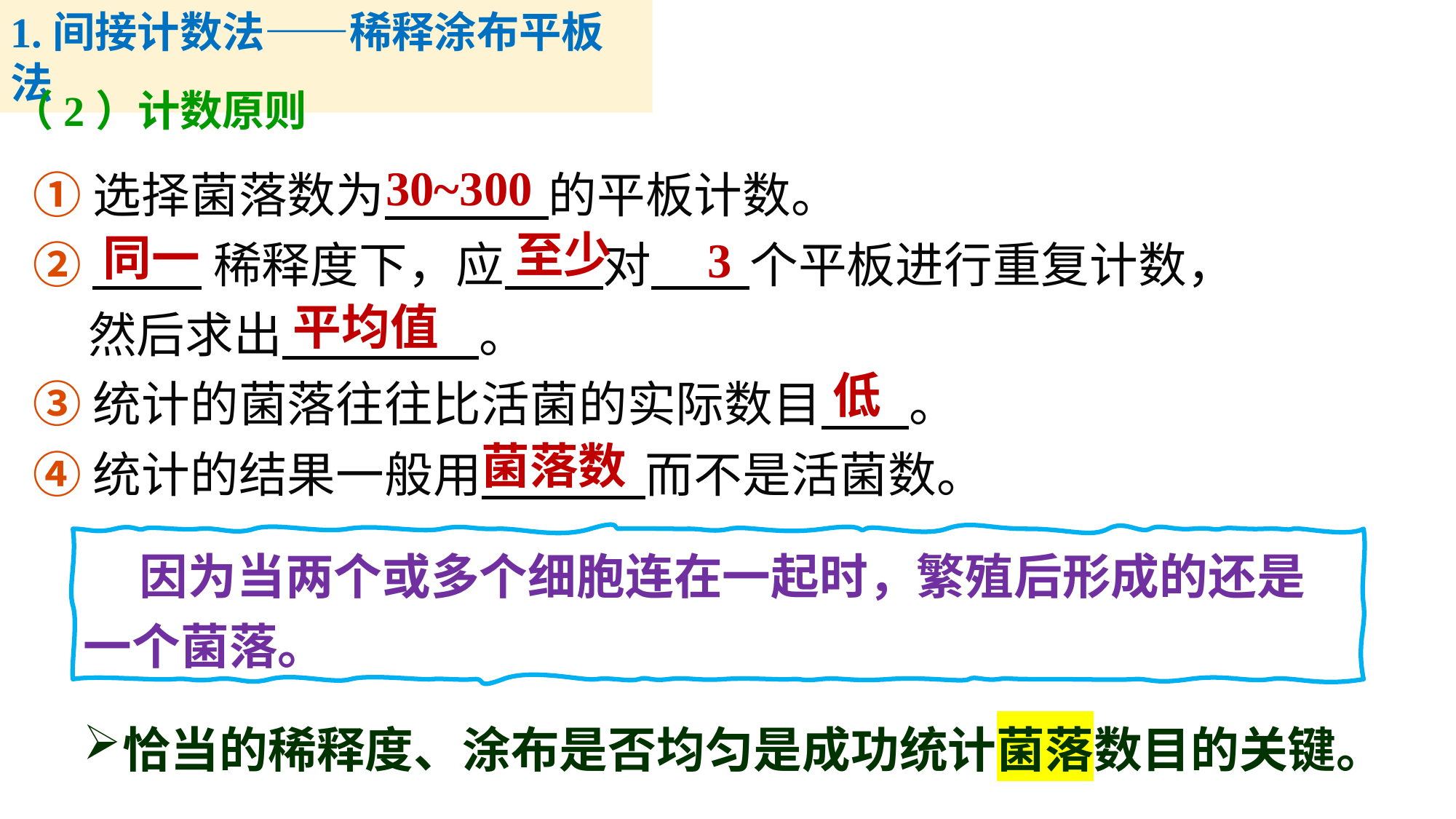

1.间接计数法——稀释涂布平板法
（2）计数原则
①选择菌落数为               的平板计数。
②           稀释度下，应         对         个平板进行重复计数，
    然后求出                  。
③统计的菌落往往比活菌的实际数目        。
④统计的结果一般用               而不是活菌数。
30~300
至少
同一
3
平均值
低
菌落数
    因为当两个或多个细胞连在一起时，繁殖后形成的还是一个菌落。
恰当的稀释度、涂布是否均匀是成功统计菌落数目的关键。